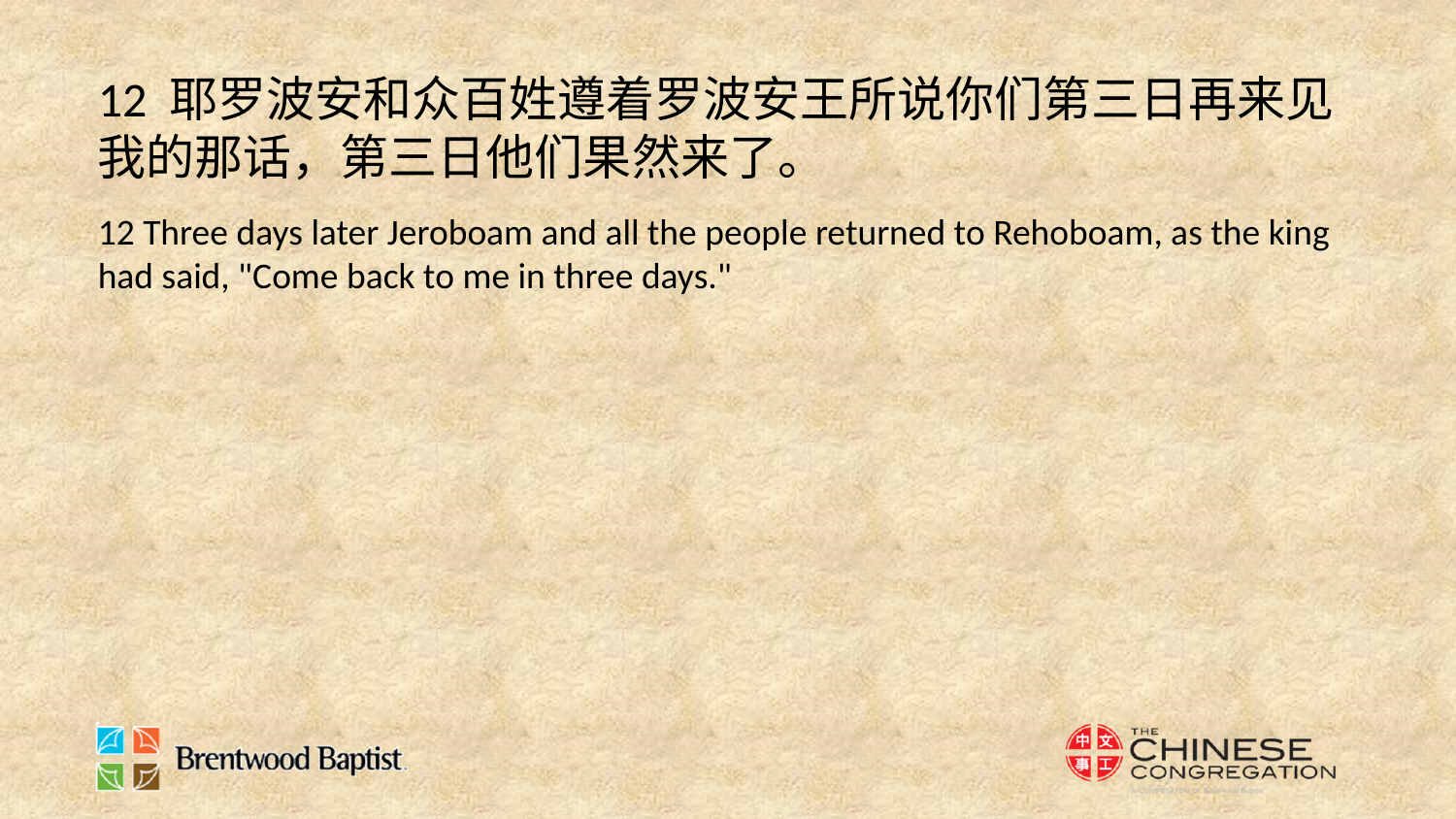

12 耶罗波安和众百姓遵着罗波安王所说你们第三日再来见我的那话，第三日他们果然来了。

12 Three days later Jeroboam and all the people returned to Rehoboam, as the king had said, "Come back to me in three days."